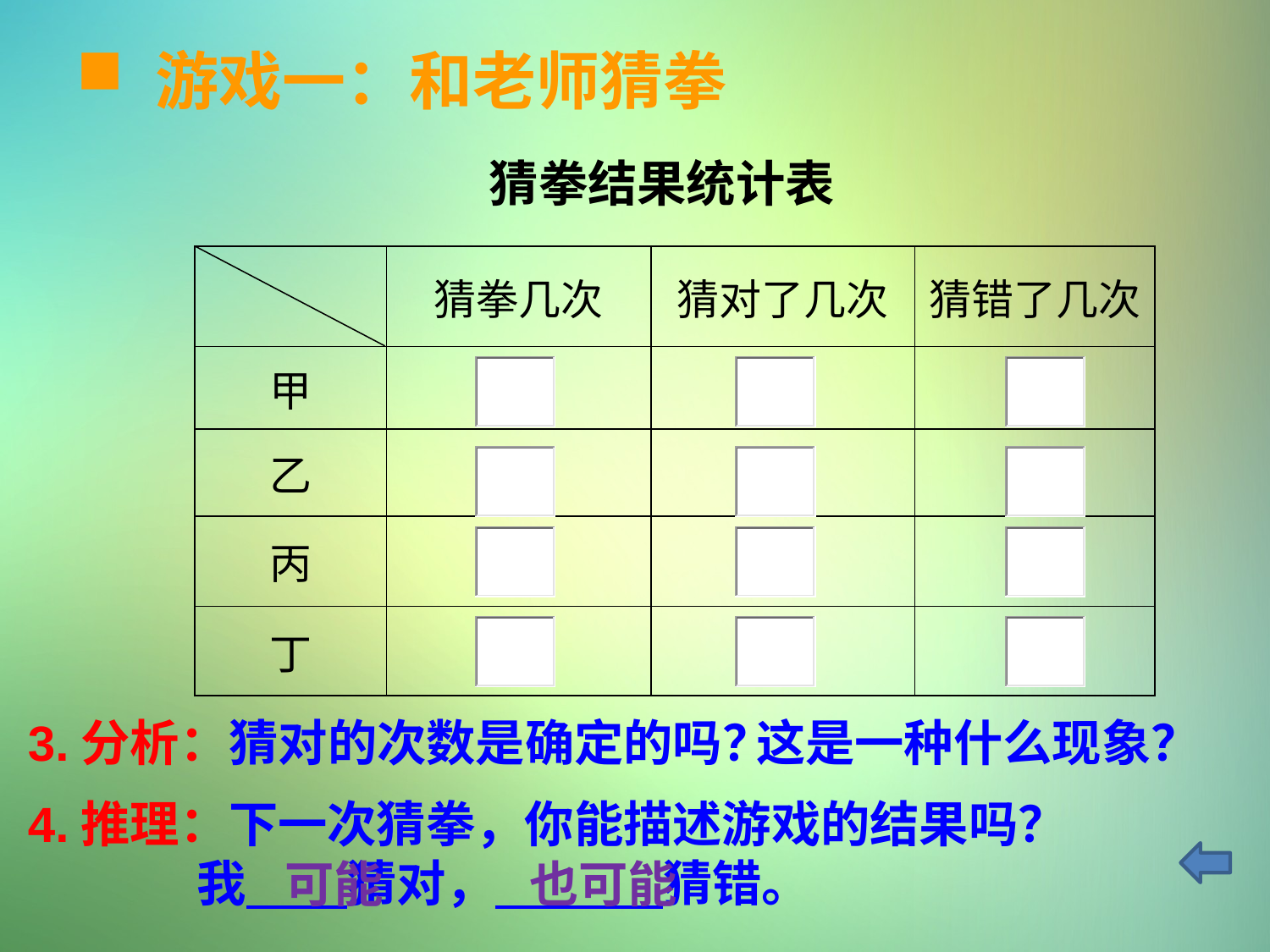

# 游戏一：和老师猜拳
猜拳结果统计表
|  | 猜拳几次 | 猜对了几次 | 猜错了几次 |
| --- | --- | --- | --- |
| 甲 |  |  |  |
| 乙 |  |  |  |
| 丙 |  |  |  |
| 丁 |  |  |  |
3.分析：猜对的次数是确定的吗？

这是一种什么现象？

4.推理：下一次猜拳，你能描述游戏的结果吗？
              我         猜对，               猜错。

可能             也可能